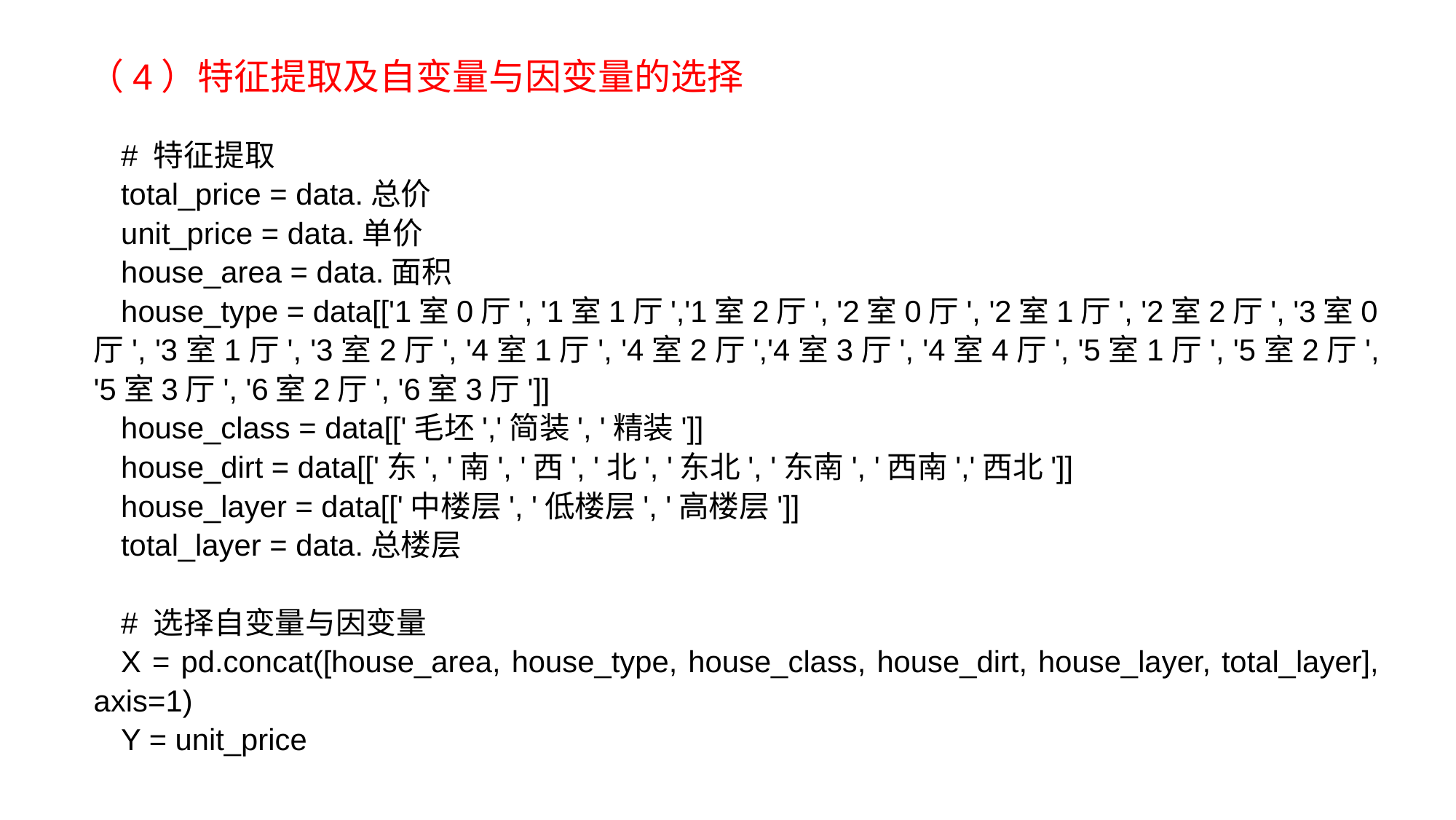

（4）特征提取及自变量与因变量的选择
# 特征提取
total_price = data.总价
unit_price = data.单价
house_area = data.面积
house_type = data[['1室0厅', '1室1厅','1室2厅', '2室0厅', '2室1厅', '2室2厅', '3室0厅', '3室1厅', '3室2厅', '4室1厅', '4室2厅','4室3厅', '4室4厅', '5室1厅', '5室2厅', '5室3厅', '6室2厅', '6室3厅']]
house_class = data[['毛坯','简装', '精装']]
house_dirt = data[['东', '南', '西', '北', '东北', '东南', '西南','西北']]
house_layer = data[['中楼层', '低楼层', '高楼层']]
total_layer = data.总楼层

# 选择自变量与因变量
X = pd.concat([house_area, house_type, house_class, house_dirt, house_layer, total_layer], axis=1)
Y = unit_price
TEXT  add here
TEXT  add here
TEXT  add here